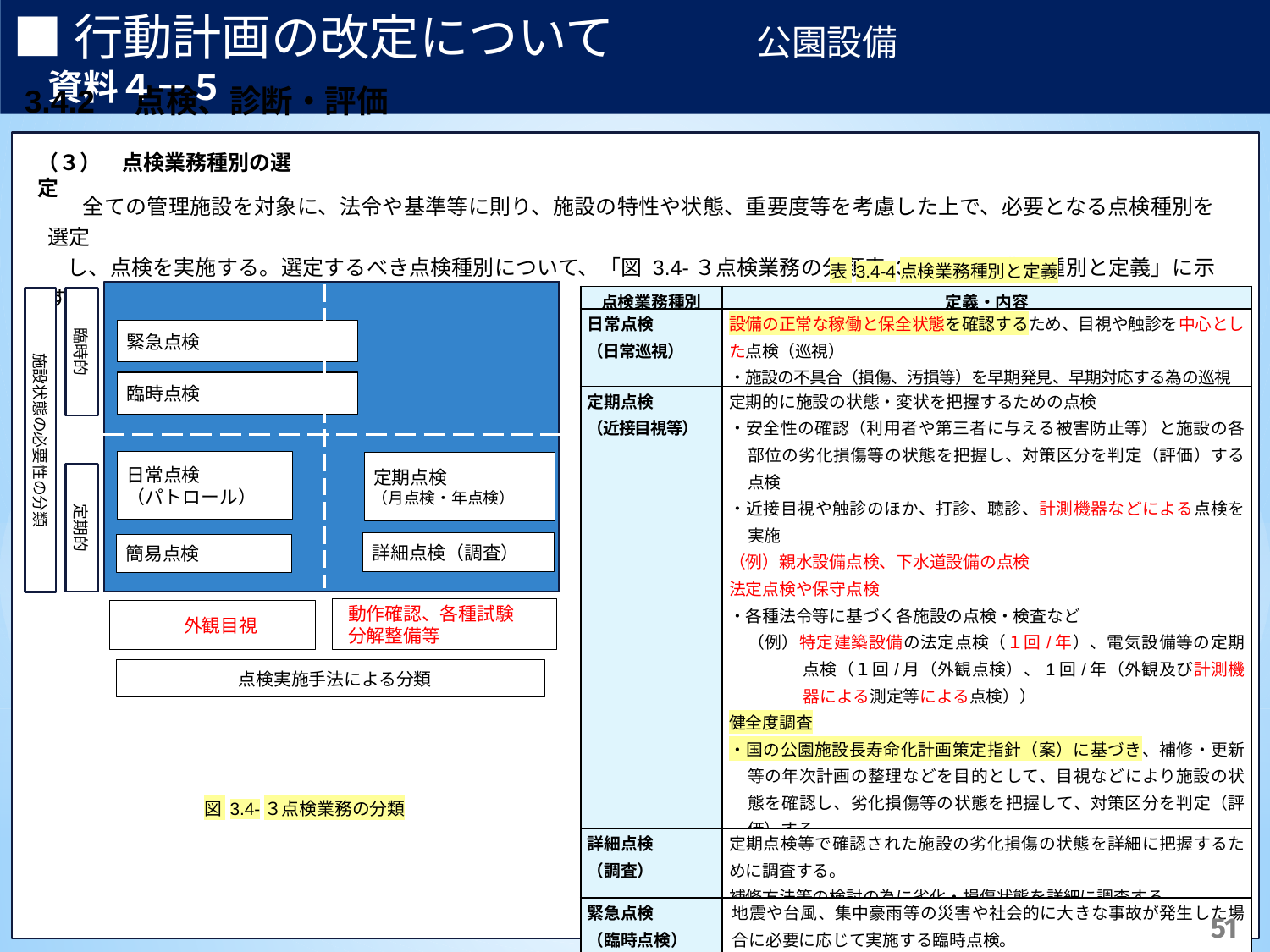

■行動計画の改定について　　　　公園設備　　　　　　　　　　　資料４－５
3.4.2　点検、診断・評価
(1)　基本的な考え方
（３）　点検業務種別の選定
      全ての管理施設を対象に、法令や基準等に則り、施設の特性や状態、重要度等を考慮した上で、必要となる点検種別を選定
   し、点検を実施する。選定するべき点検種別について、「図 3.4‑３点検業務の分類表 3.4‑４点検業務種別と定義」に示す。
表 3.4‑4点検業務種別と定義

施設状態の必要性の分類
臨時的
緊急点検
臨時点検
日常点検
（パトロール）
定期点検
（月点検・年点検）
定期的
詳細点検（調査）
簡易点検
動作確認、各種試験
分解整備等
外観目視
点検実施手法による分類
| 点検業務種別 | 定義・内容 |
| --- | --- |
| 日常点検 （日常巡視） | 設備の正常な稼働と保全状態を確認するため、目視や触診を中心とした点検（巡視） ・施設の不具合（損傷、汚損等）を早期発見、早期対応する為の巡視 |
| 定期点検 （近接目視等） | 定期的に施設の状態・変状を把握するための点検 ・安全性の確認（利用者や第三者に与える被害防止等）と施設の各部位の劣化損傷等の状態を把握し、対策区分を判定（評価）する点検 ・近接目視や触診のほか、打診、聴診、計測機器などによる点検を実施 （例）親水設備点検、下水道設備の点検 法定点検や保守点検 ・各種法令等に基づく各施設の点検・検査など （例）特定建築設備の法定点検（１回/年）、電気設備等の定期点検（１回/月（外観点検）、1回/年（外観及び計測機器による測定等による点検）） 健全度調査 ・国の公園施設長寿命化計画策定指針（案）に基づき、補修・更新等の年次計画の整理などを目的として、目視などにより施設の状態を確認し、劣化損傷等の状態を把握して、対策区分を判定（評価）する。 （例）一般建築物の点検（設備を含む）（1回/５年） ※既存の定期点検結果のある施設については、その点検結果を活用 |
| 詳細点検 （調査） | 定期点検等で確認された施設の劣化損傷の状態を詳細に把握するために調査する。 補修方法等の検討の為に劣化・損傷状態を詳細に調査する。 |
| 緊急点検 （臨時点検） | 地震や台風、集中豪雨等の災害や社会的に大きな事故が発生した場合に必要に応じて実施する臨時点検。 行楽期や夏休みなど利用者が増える時期の前の安全確認の為の臨時点検。 設備の不具合による事故が発生した時に、類似事故を未然に防ぐために緊急に実施する点検。 |

図 3.4‑３点検業務の分類
51